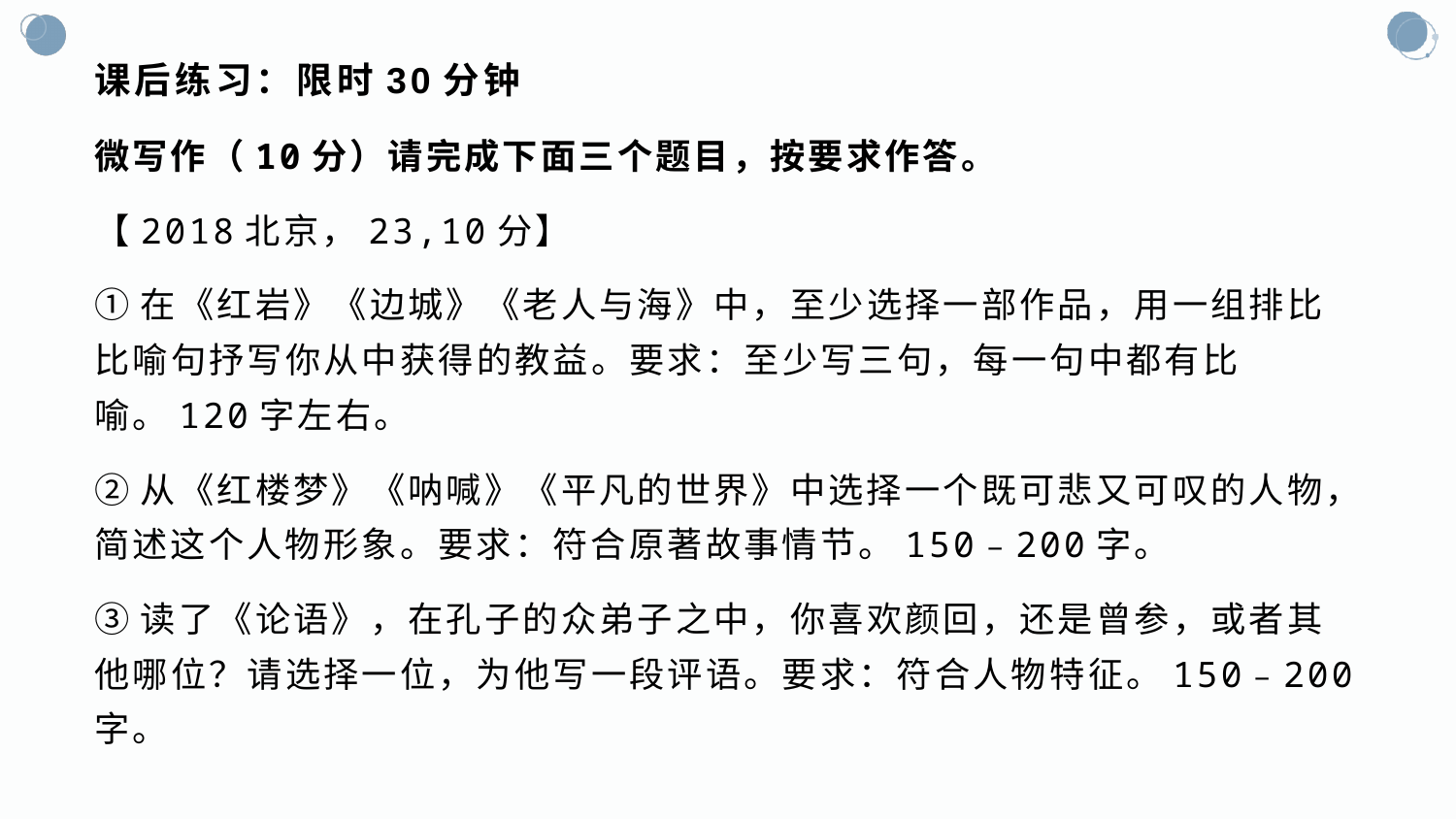

# 课后练习：限时30分钟
微写作（10分）请完成下面三个题目，按要求作答。
【2018北京，23,10分】
①在《红岩》《边城》《老人与海》中，至少选择一部作品，用一组排比比喻句抒写你从中获得的教益。要求：至少写三句，每一句中都有比喻。120字左右。
②从《红楼梦》《呐喊》《平凡的世界》中选择一个既可悲又可叹的人物，简述这个人物形象。要求：符合原著故事情节。150﹣200字。
③读了《论语》，在孔子的众弟子之中，你喜欢颜回，还是曾参，或者其他哪位？请选择一位，为他写一段评语。要求：符合人物特征。150﹣200字。